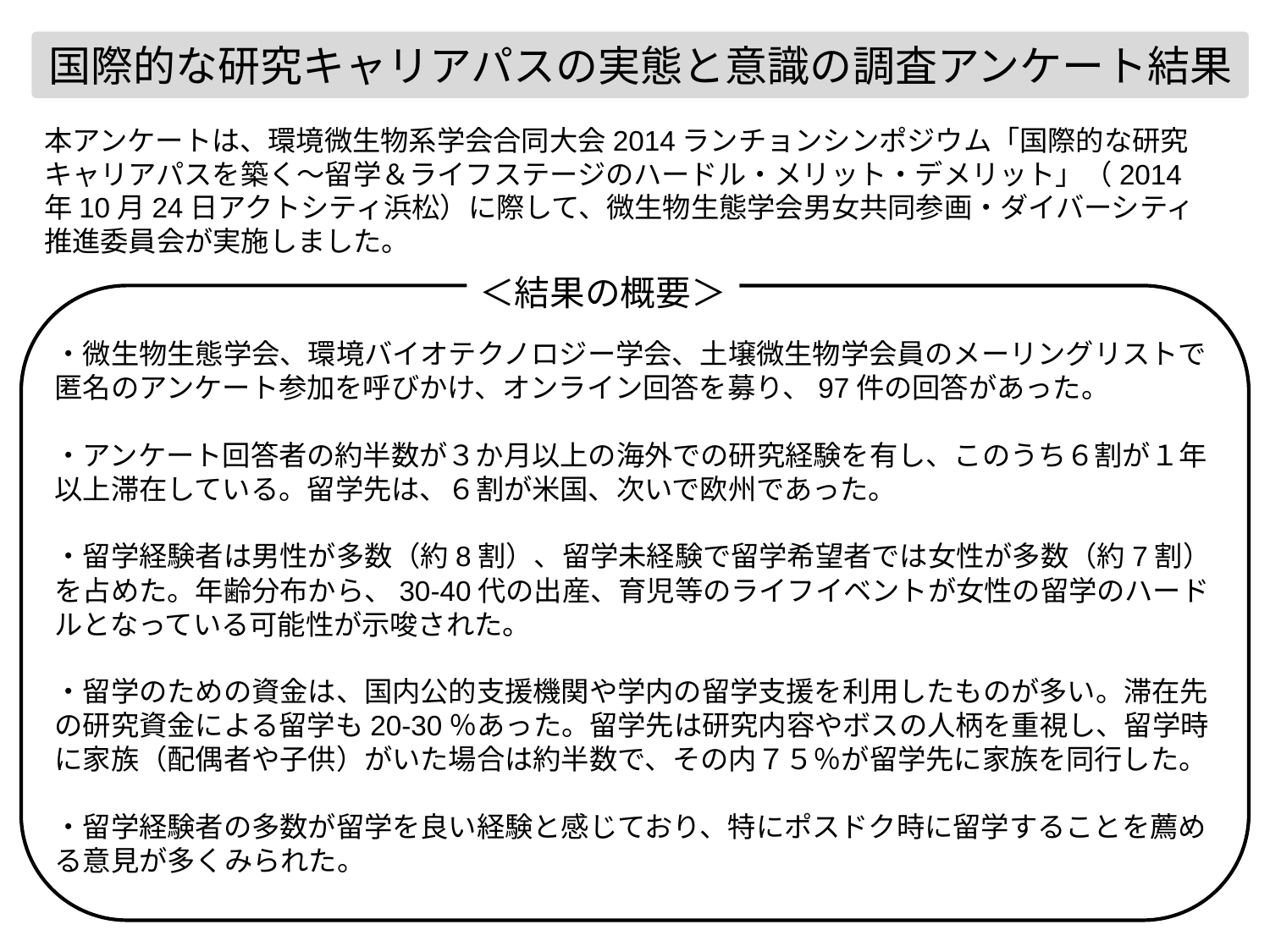

国際的な研究キャリアパスの実態と意識の調査アンケート結果
本アンケートは、環境微生物系学会合同大会2014ランチョンシンポジウム「国際的な研究キャリアパスを築く～留学＆ライフステージのハードル・メリット・デメリット」（2014年10月24日アクトシティ浜松）に際して、微生物生態学会男女共同参画・ダイバーシティ推進委員会が実施しました。
＜結果の概要＞

・微生物生態学会、環境バイオテクノロジー学会、土壌微生物学会員のメーリングリストで匿名のアンケート参加を呼びかけ、オンライン回答を募り、97件の回答があった。

・アンケート回答者の約半数が３か月以上の海外での研究経験を有し、このうち６割が１年以上滞在している。留学先は、６割が米国、次いで欧州であった。

・留学経験者は男性が多数（約8割）、留学未経験で留学希望者では女性が多数（約7割）を占めた。年齢分布から、30-40代の出産、育児等のライフイベントが女性の留学のハードルとなっている可能性が示唆された。

・留学のための資金は、国内公的支援機関や学内の留学支援を利用したものが多い。滞在先の研究資金による留学も20-30％あった。留学先は研究内容やボスの人柄を重視し、留学時に家族（配偶者や子供）がいた場合は約半数で、その内７５％が留学先に家族を同行した。

・留学経験者の多数が留学を良い経験と感じており、特にポスドク時に留学することを薦める意見が多くみられた。